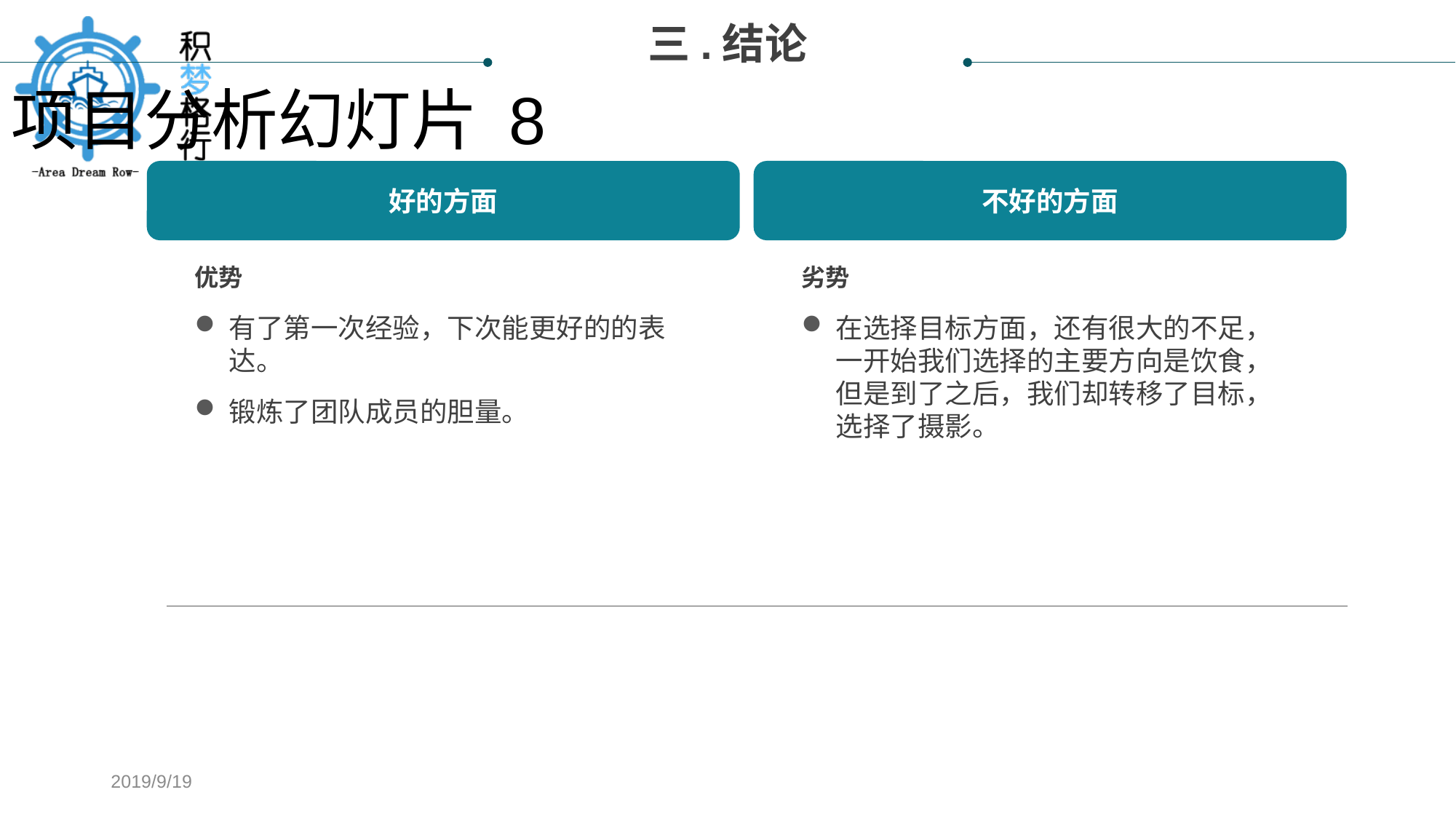

三.结论
项目分析幻灯片 8
好的方面
不好的方面
优势
劣势
有了第一次经验，下次能更好的的表达。
锻炼了团队成员的胆量。
在选择目标方面，还有很大的不足，一开始我们选择的主要方向是饮食，但是到了之后，我们却转移了目标，选择了摄影。
2019/9/19